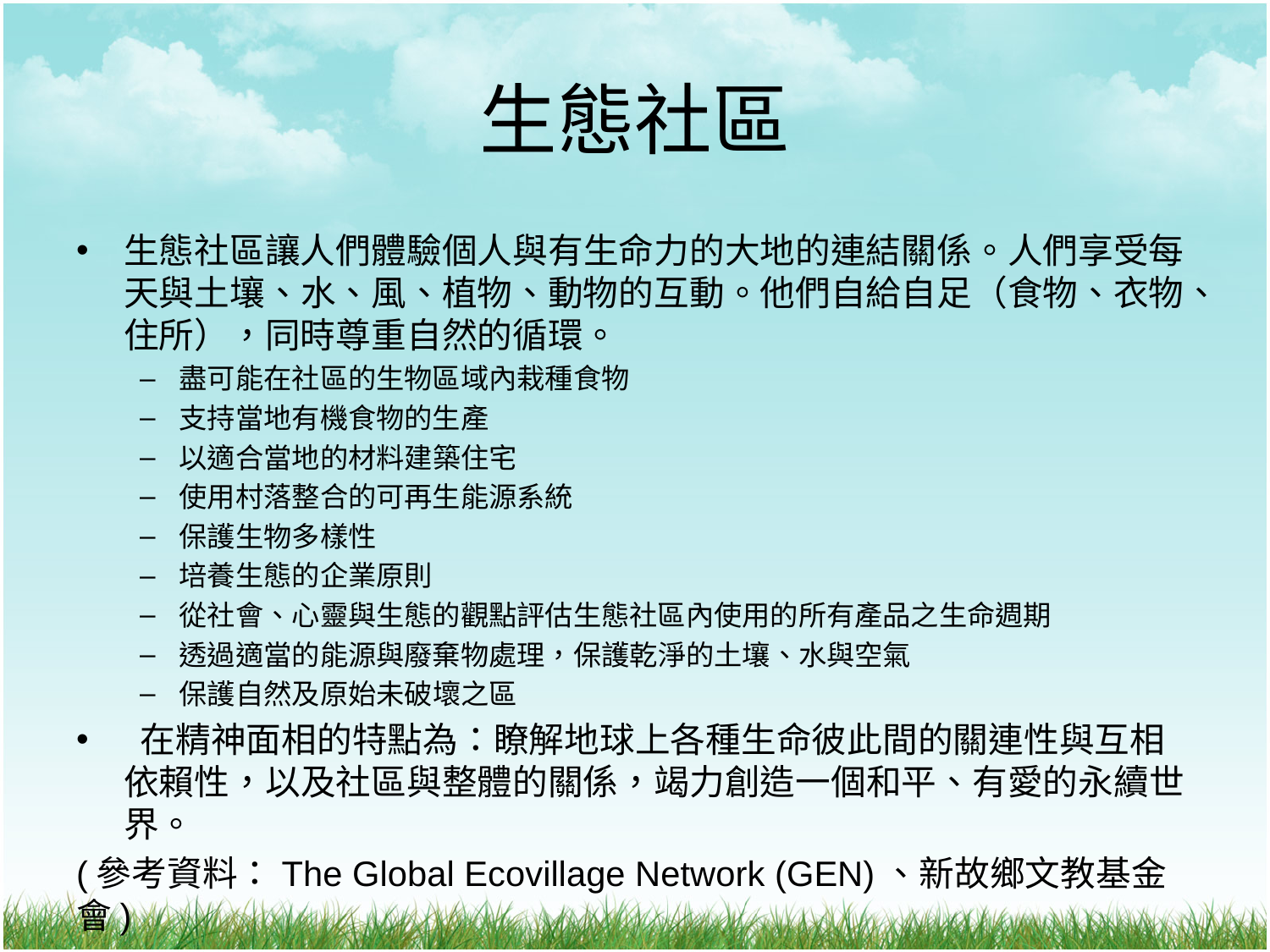

# 生態社區
生態社區讓人們體驗個人與有生命力的大地的連結關係。人們享受每天與土壤、水、風、植物、動物的互動。他們自給自足（食物、衣物、住所），同時尊重自然的循環。
盡可能在社區的生物區域內栽種食物
支持當地有機食物的生產
以適合當地的材料建築住宅
使用村落整合的可再生能源系統
保護生物多樣性
培養生態的企業原則
從社會、心靈與生態的觀點評估生態社區內使用的所有產品之生命週期
透過適當的能源與廢棄物處理，保護乾淨的土壤、水與空氣
保護自然及原始未破壞之區
 在精神面相的特點為：瞭解地球上各種生命彼此間的關連性與互相依賴性，以及社區與整體的關係，竭力創造一個和平、有愛的永續世界。
(參考資料：The Global Ecovillage Network (GEN)、新故鄉文教基金會)